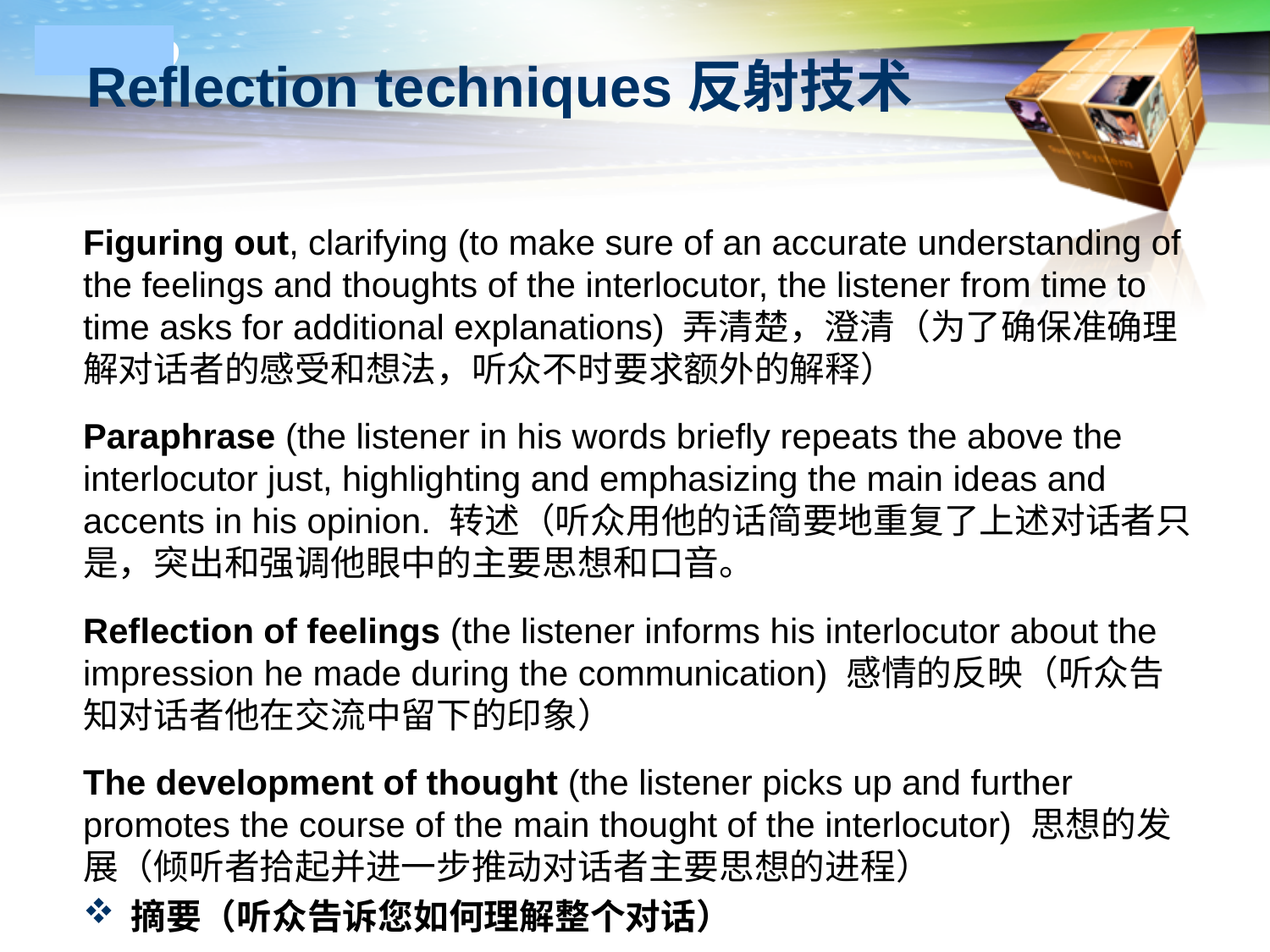

# Reflection techniques反射技术

Figuring out, clarifying (to make sure of an accurate understanding of the feelings and thoughts of the interlocutor, the listener from time to time asks for additional explanations) 弄清楚，澄清（为了确保准确理解对话者的感受和想法，听众不时要求额外的解释）
Paraphrase (the listener in his words briefly repeats the above the interlocutor just, highlighting and emphasizing the main ideas and accents in his opinion. 转述（听众用他的话简要地重复了上述对话者只是，突出和强调他眼中的主要思想和口音。
Reflection of feelings (the listener informs his interlocutor about the impression he made during the communication) 感情的反映（听众告知对话者他在交流中留下的印象）
The development of thought (the listener picks up and further promotes the course of the main thought of the interlocutor) 思想的发展（倾听者拾起并进一步推动对话者主要思想的进程）
摘要（听众告诉您如何理解整个对话）